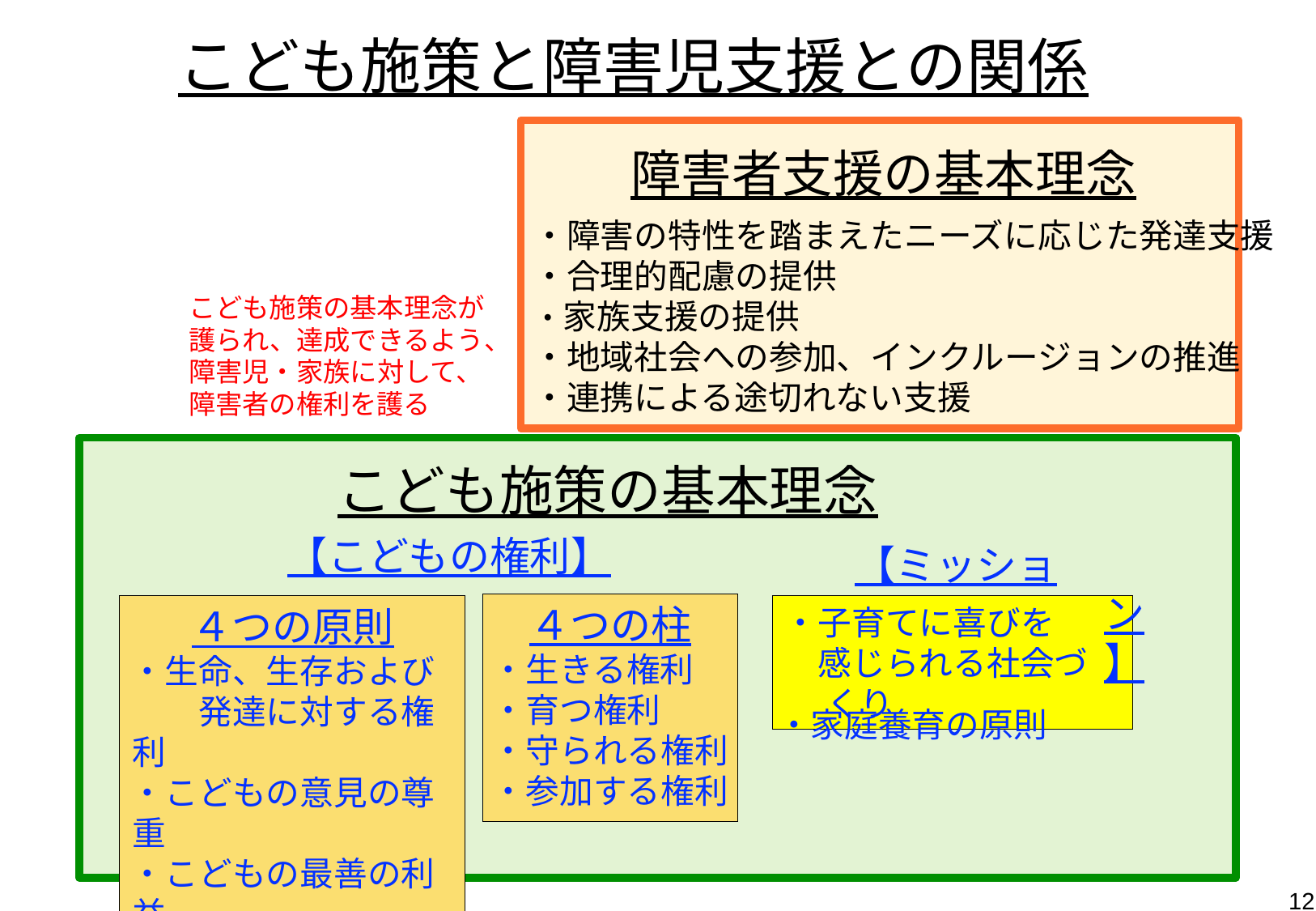

こども施策と障害児支援との関係

障害者支援の基本理念
・障害の特性を踏まえたニーズに応じた発達支援
・合理的配慮の提供
・家族支援の提供
・地域社会への参加、インクルージョンの推進
・連携による途切れない支援
こども施策の基本理念が
護られ、達成できるよう、
障害児・家族に対して、
障害者の権利を護る

こども施策の基本理念
【こどもの権利】
【ミッション】
４つの柱
・生きる権利
・育つ権利
・守られる権利
・参加する権利
４つの原則
・生命、生存および
　　発達に対する権利
・こどもの意見の尊重
・こどもの最善の利益
・差別の禁止
・子育てに喜びを
　感じられる社会づくり
・家庭養育の原則
12